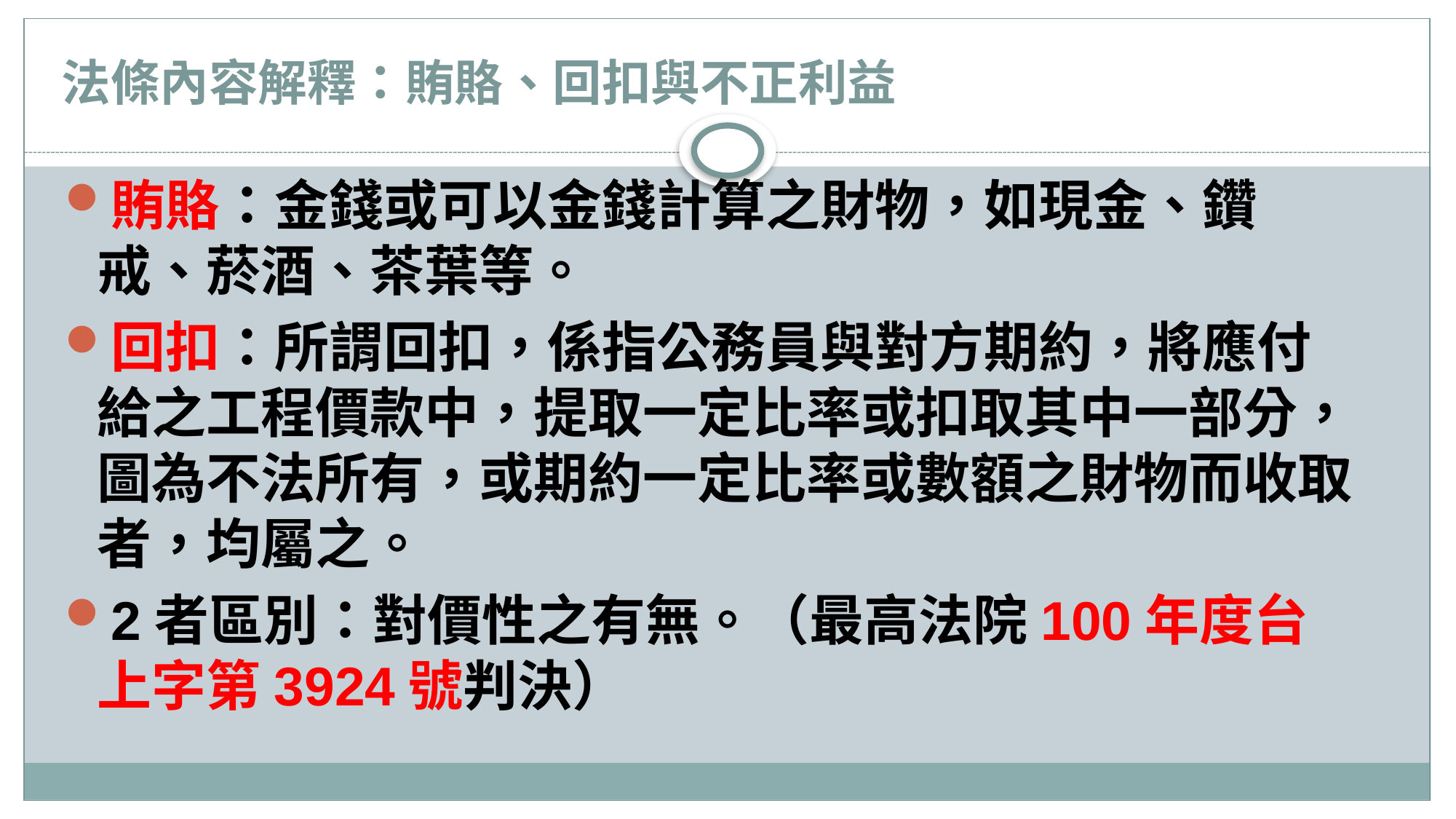

# 法條內容解釋：賄賂、回扣與不正利益
賄賂：金錢或可以金錢計算之財物，如現金、鑽戒、菸酒、茶葉等。
回扣：所謂回扣，係指公務員與對方期約，將應付給之工程價款中，提取一定比率或扣取其中一部分，圖為不法所有，或期約一定比率或數額之財物而收取者，均屬之。
2者區別：對價性之有無。（最高法院100年度台上字第3924號判決）